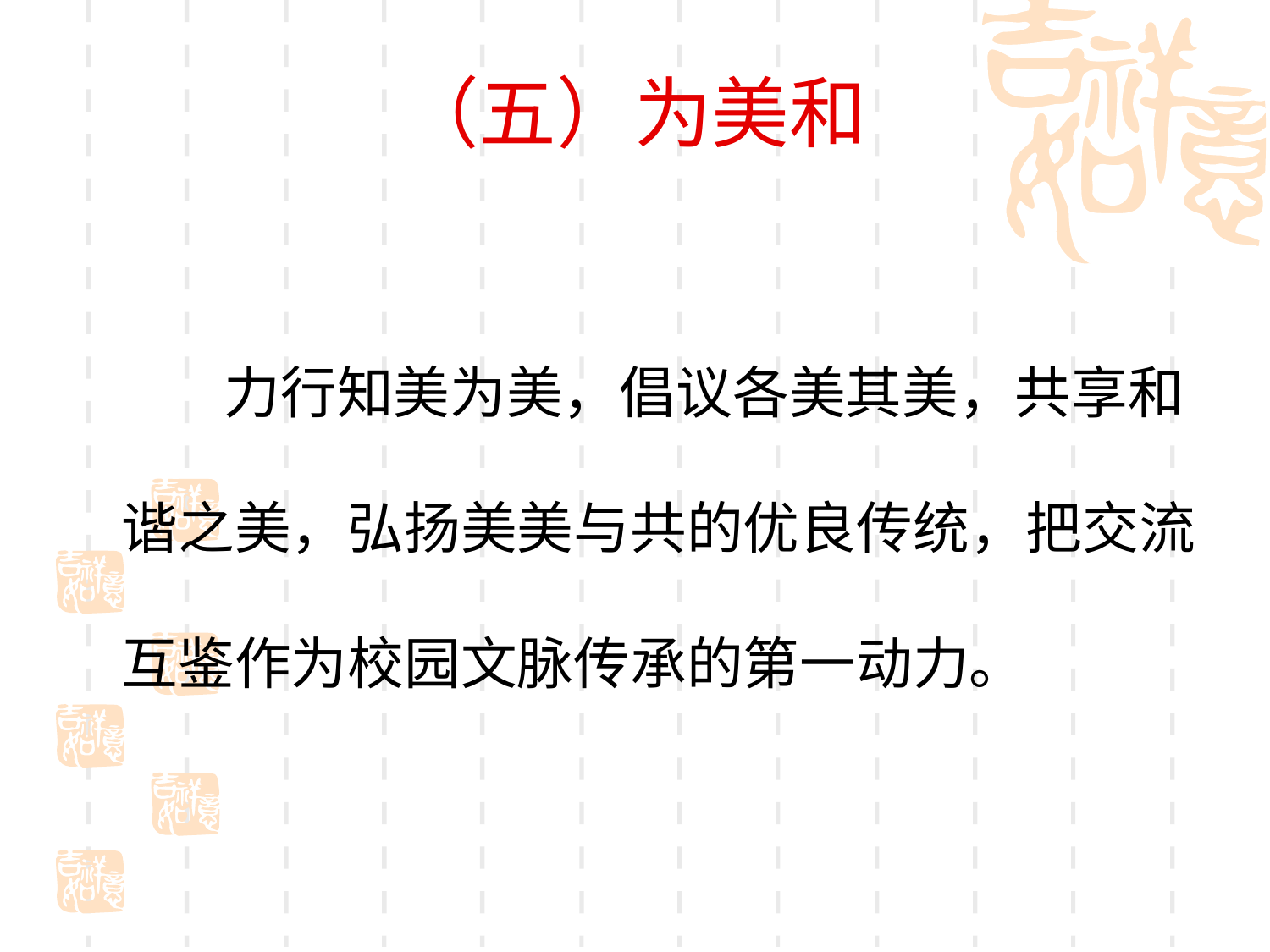

# （五）为美和

       力行知美为美，倡议各美其美，共享和谐之美，弘扬美美与共的优良传统，把交流互鉴作为校园文脉传承的第一动力。